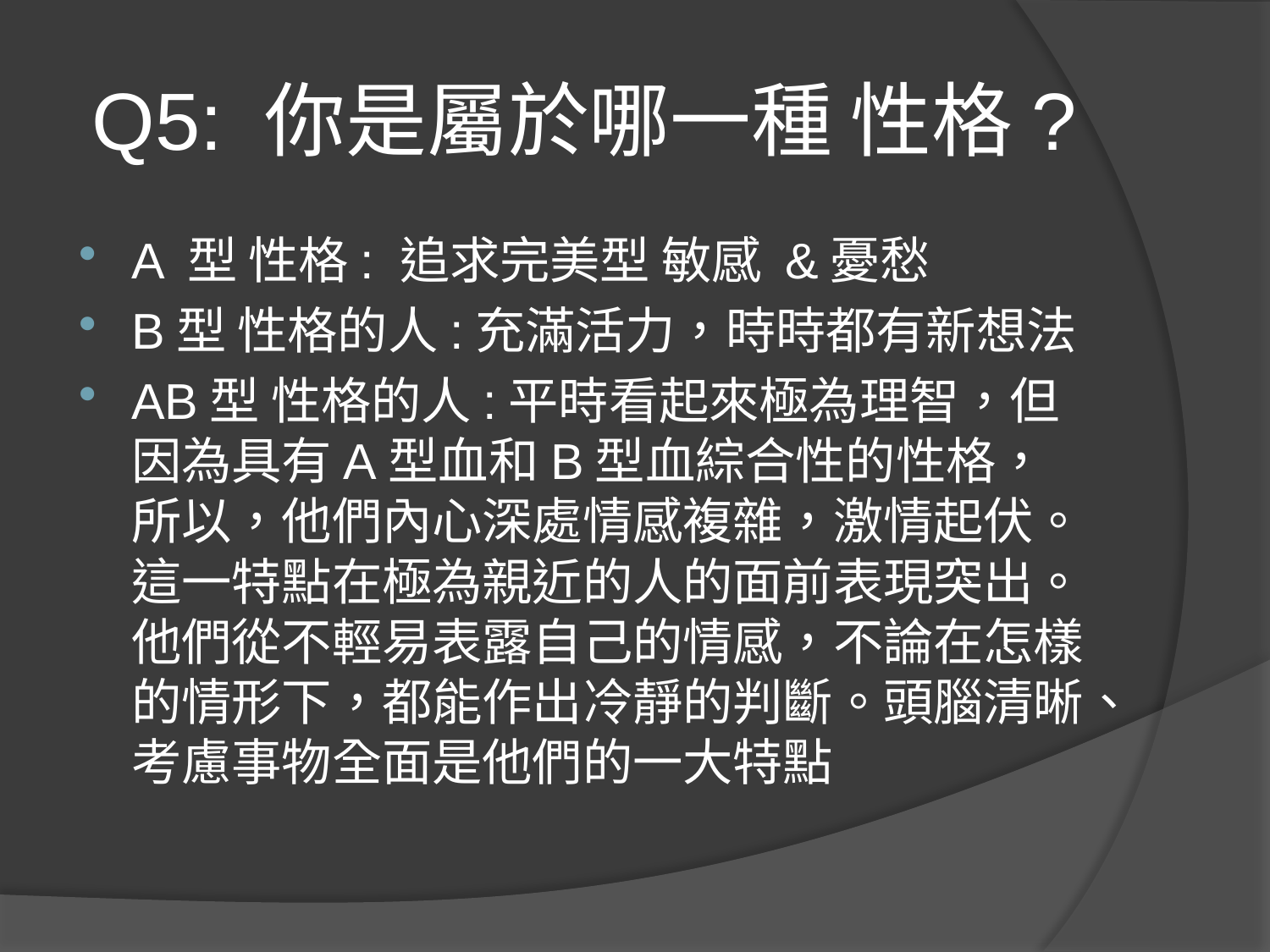

# Q5: 你是屬於哪一種 性格?
A 型 性格: 追求完美型 敏感 &憂愁
B型 性格的人:充滿活力，時時都有新想法
AB型 性格的人:平時看起來極為理智，但因為具有A型血和B型血綜合性的性格，所以，他們內心深處情感複雜，激情起伏。這一特點在極為親近的人的面前表現突出。他們從不輕易表露自己的情感，不論在怎樣的情形下，都能作出冷靜的判斷。頭腦清晰、考慮事物全面是他們的一大特點